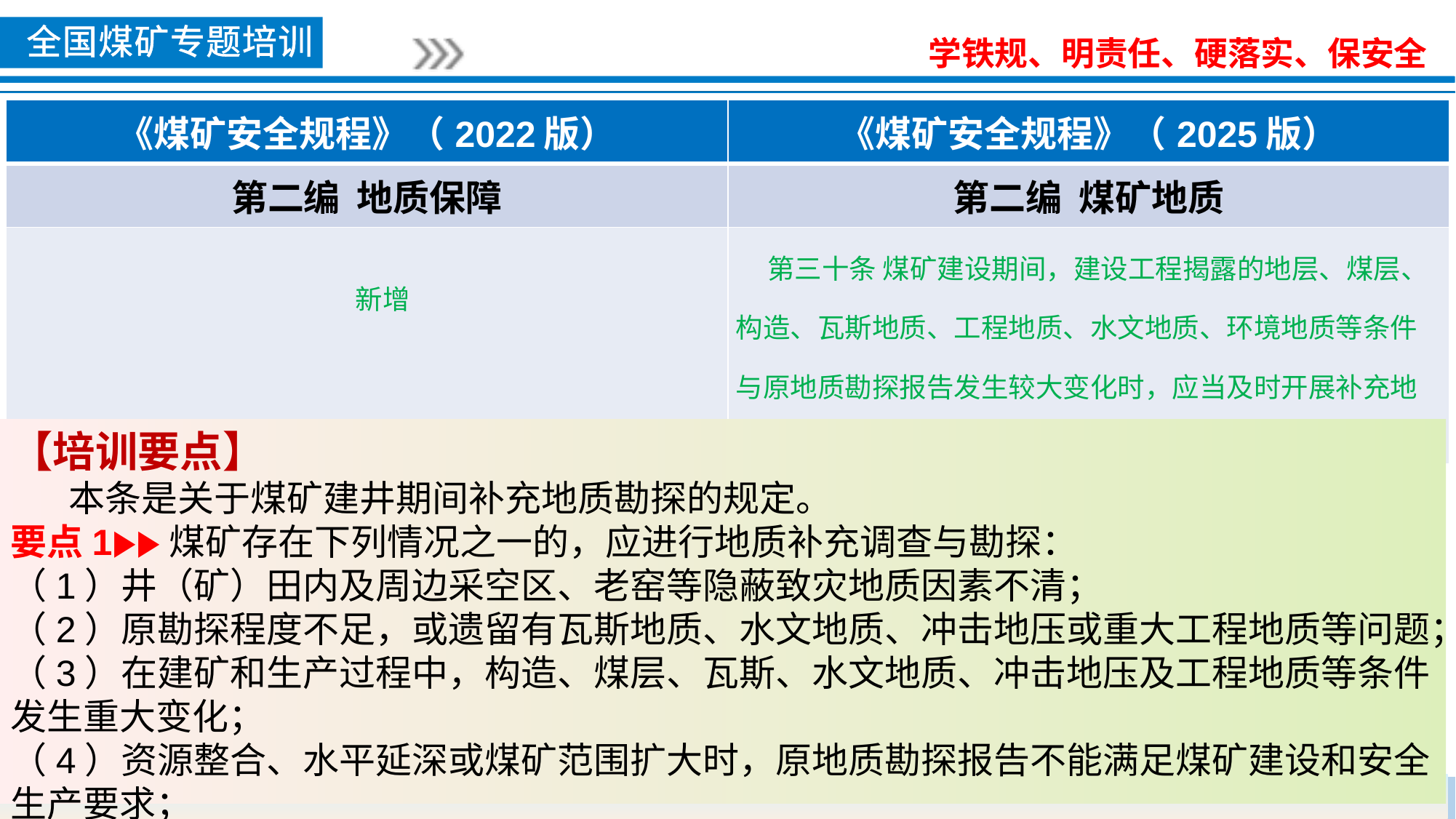

| 《煤矿安全规程》（2022版） | 《煤矿安全规程》（2025版） |
| --- | --- |
| 第二编 地质保障 | 第二编 煤矿地质 |
| 新增 | 第三十条 煤矿建设期间，建设工程揭露的地层、煤层、构造、瓦斯地质、工程地质、水文地质、环境地质等条件与原地质勘探报告发生较大变化时，应当及时开展补充地质勘探工作。 |
【培训要点】
      本条是关于煤矿建井期间补充地质勘探的规定。
要点1▶▶煤矿存在下列情况之一的，应进行地质补充调查与勘探：
（1）井（矿）田内及周边采空区、老窑等隐蔽致灾地质因素不清；
（2）原勘探程度不足，或遗留有瓦斯地质、水文地质、冲击地压或重大工程地质等问题；
（3）在建矿和生产过程中，构造、煤层、瓦斯、水文地质、冲击地压及工程地质等条件发生重大变化；
（4）资源整合、水平延深或煤矿范围扩大时，原地质勘探报告不能满足煤矿建设和安全生产要求；